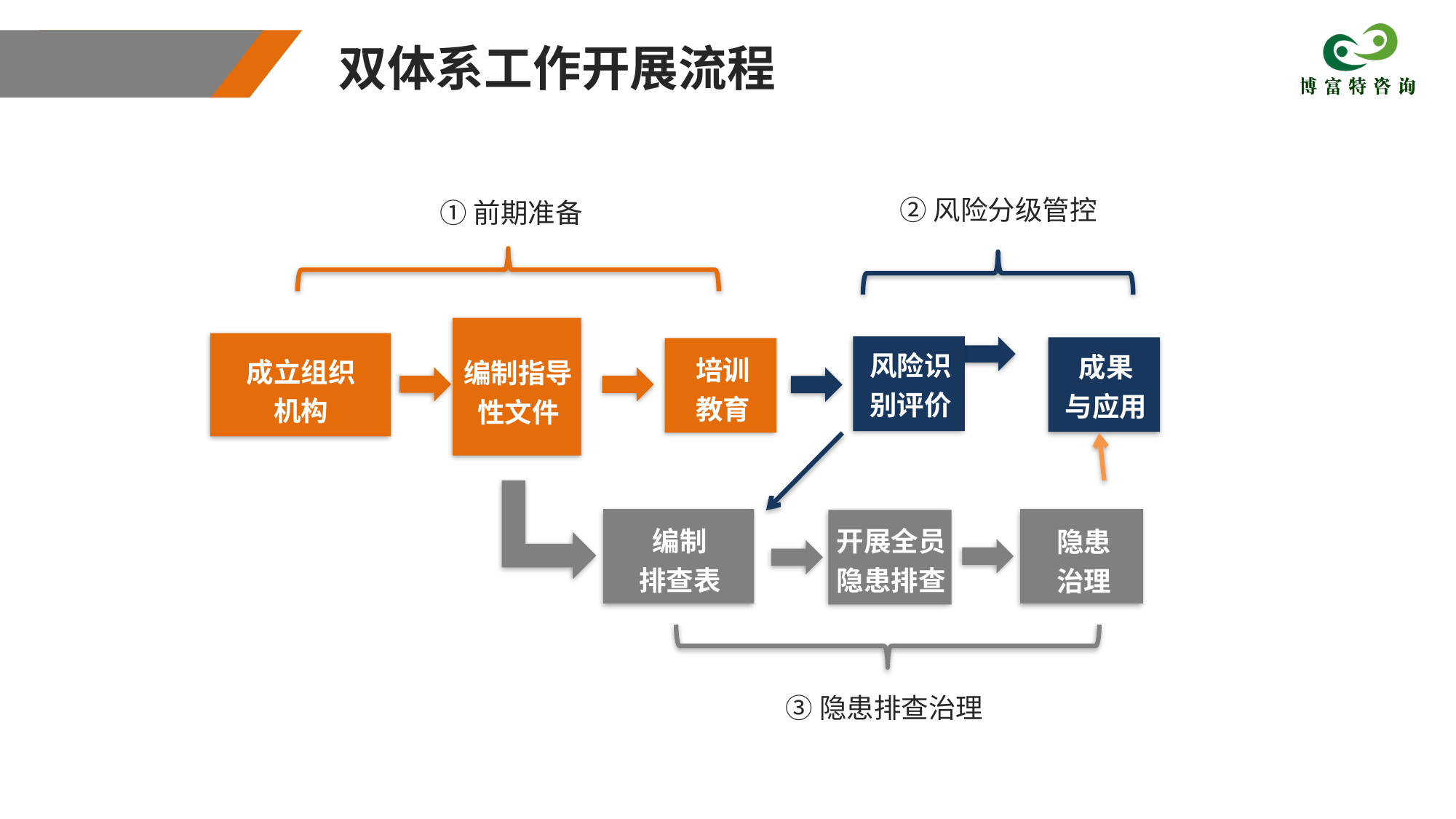

双体系工作开展流程

②风险分级管控
①前期准备

风险识别评价

成果
与应用
培训
教育
成立组织
机构
编制指导性文件

编制
排查表
开展全员隐患排查
隐患
治理

③隐患排查治理